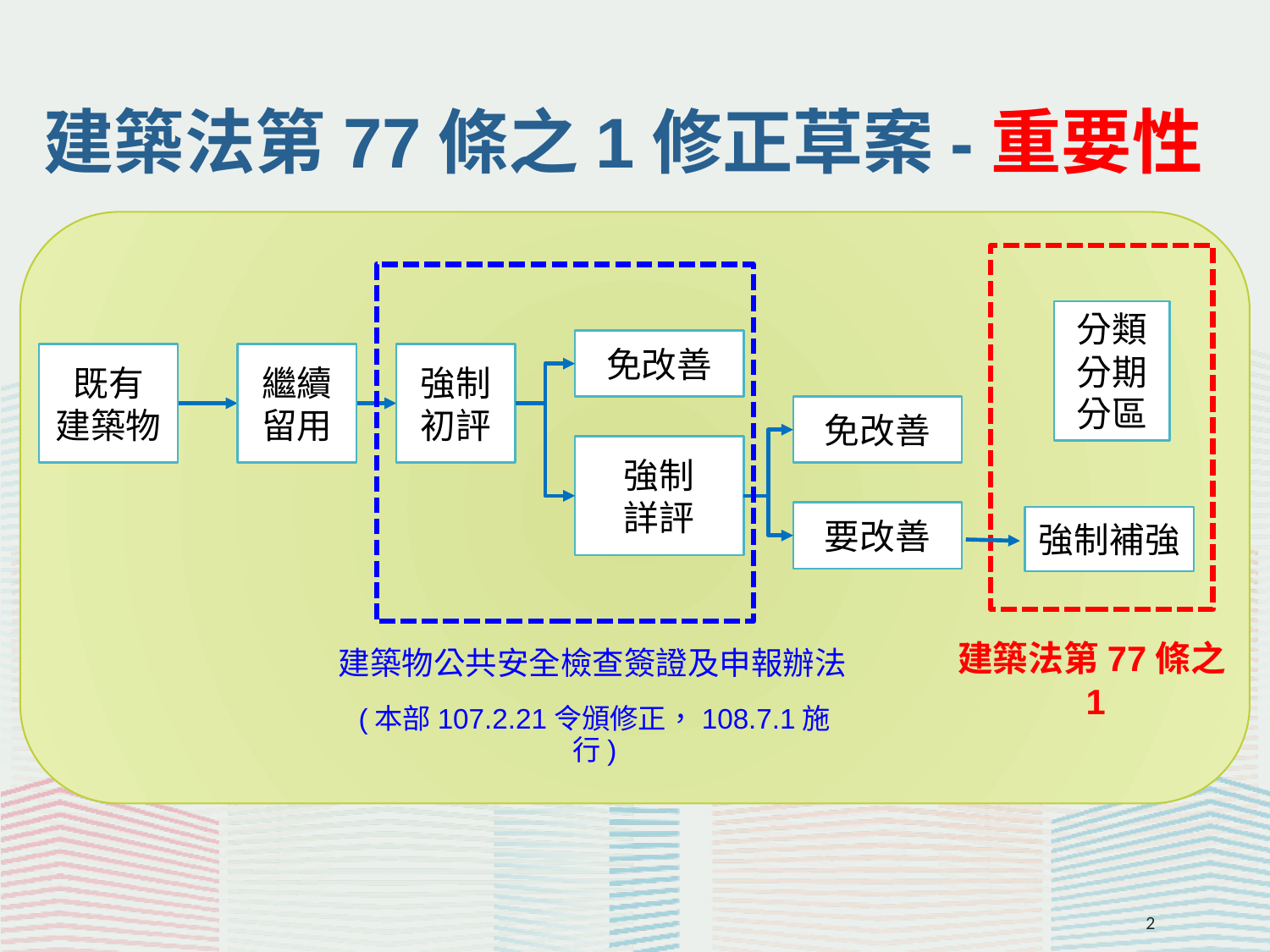

建築法第77條之1修正草案-重要性

分類
分期
分區
免改善
既有
建築物
繼續留用
強制初評
免改善
強制
詳評
要改善
強制補強
建築法第77條之1
建築物公共安全檢查簽證及申報辦法
(本部107.2.21令頒修正，108.7.1施行)

2